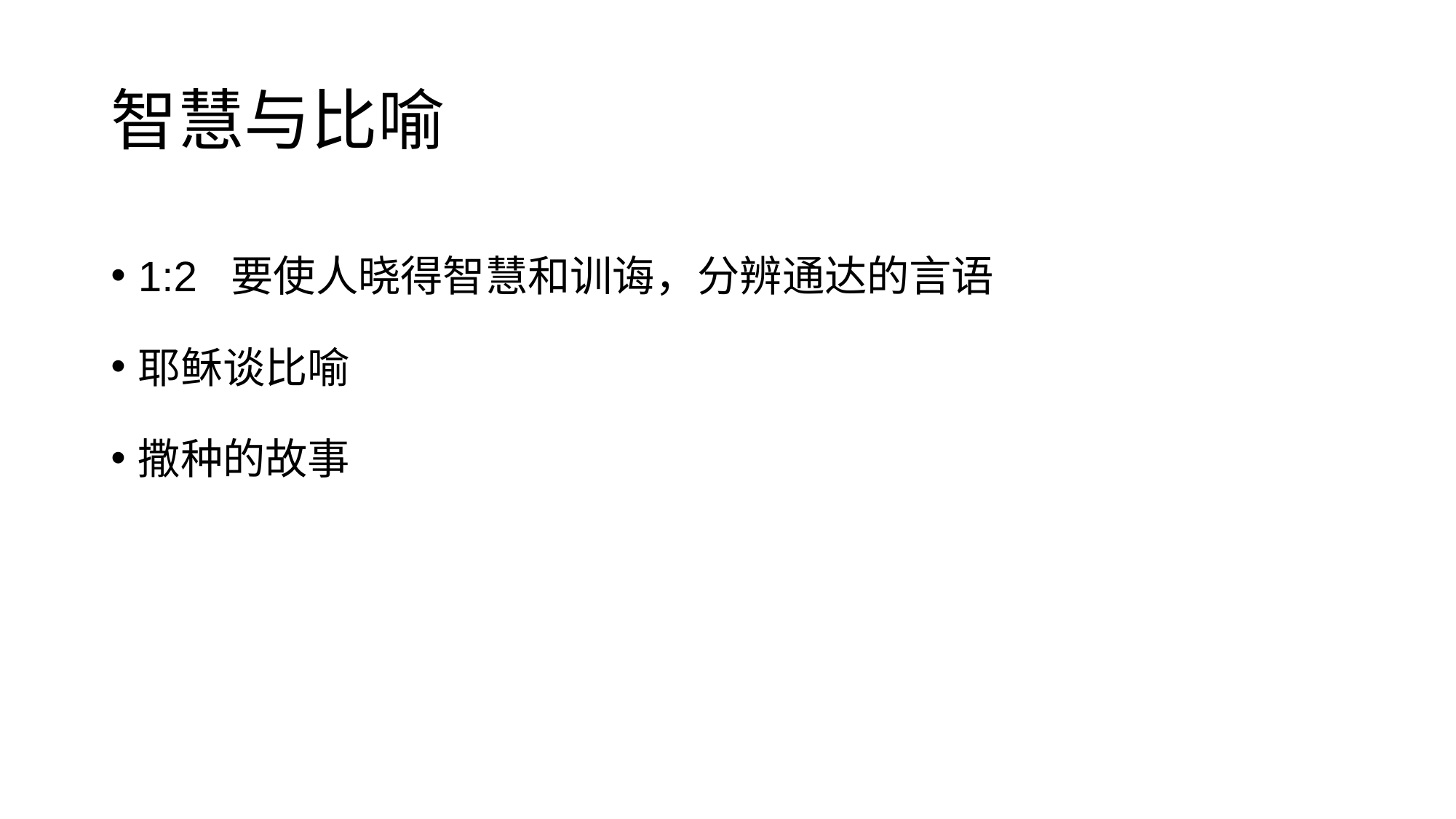

# 智慧与比喻
1:2  要使人晓得智慧和训诲，分辨通达的言语
耶稣谈比喻
撒种的故事